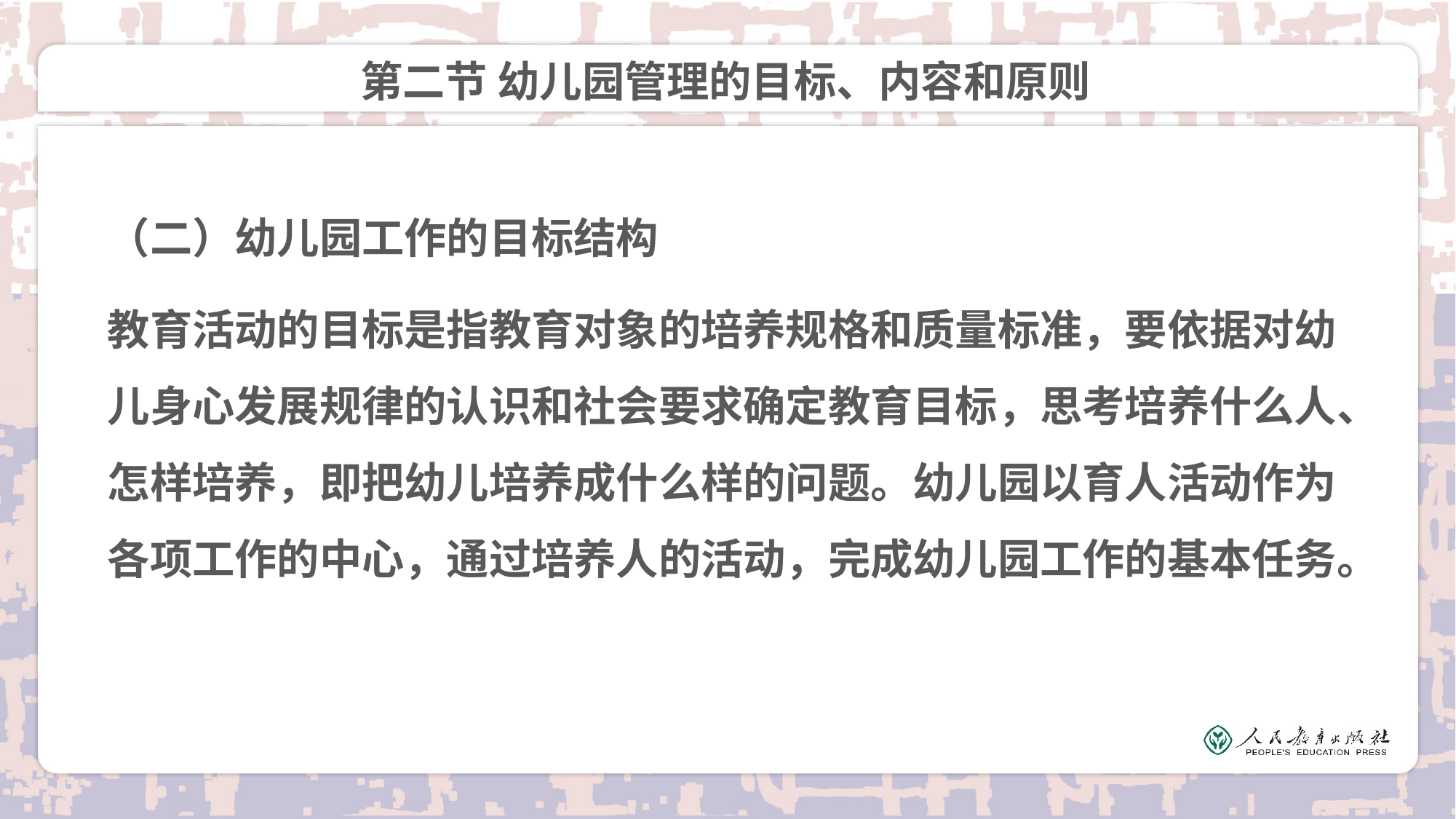

# 第二节 幼儿园管理的目标、内容和原则
（二）幼儿园工作的目标结构
教育活动的目标是指教育对象的培养规格和质量标准，要依据对幼儿身心发展规律的认识和社会要求确定教育目标，思考培养什么人、怎样培养，即把幼儿培养成什么样的问题。幼儿园以育人活动作为各项工作的中心，通过培养人的活动，完成幼儿园工作的基本任务。